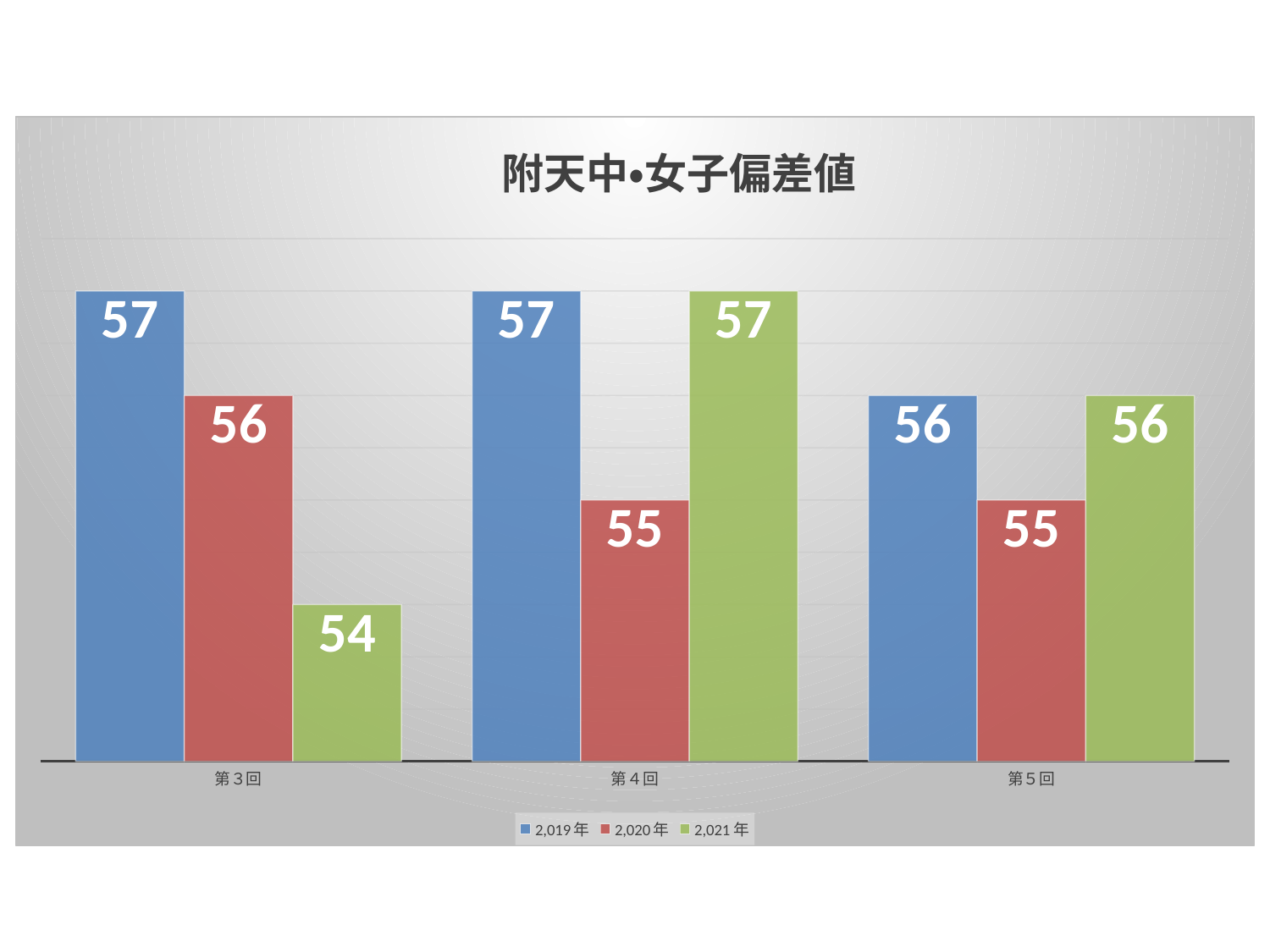

### Chart: 附天中・女子偏差値

| Category | 2,019年 | 2,020年 | 2,021年 |
|---|---|---|---|
| 第３回 | 57.0 | 56.0 | 54.0 |
| 第４回 | 57.0 | 55.0 | 57.0 |
| 第５回 | 56.0 | 55.0 | 56.0 |